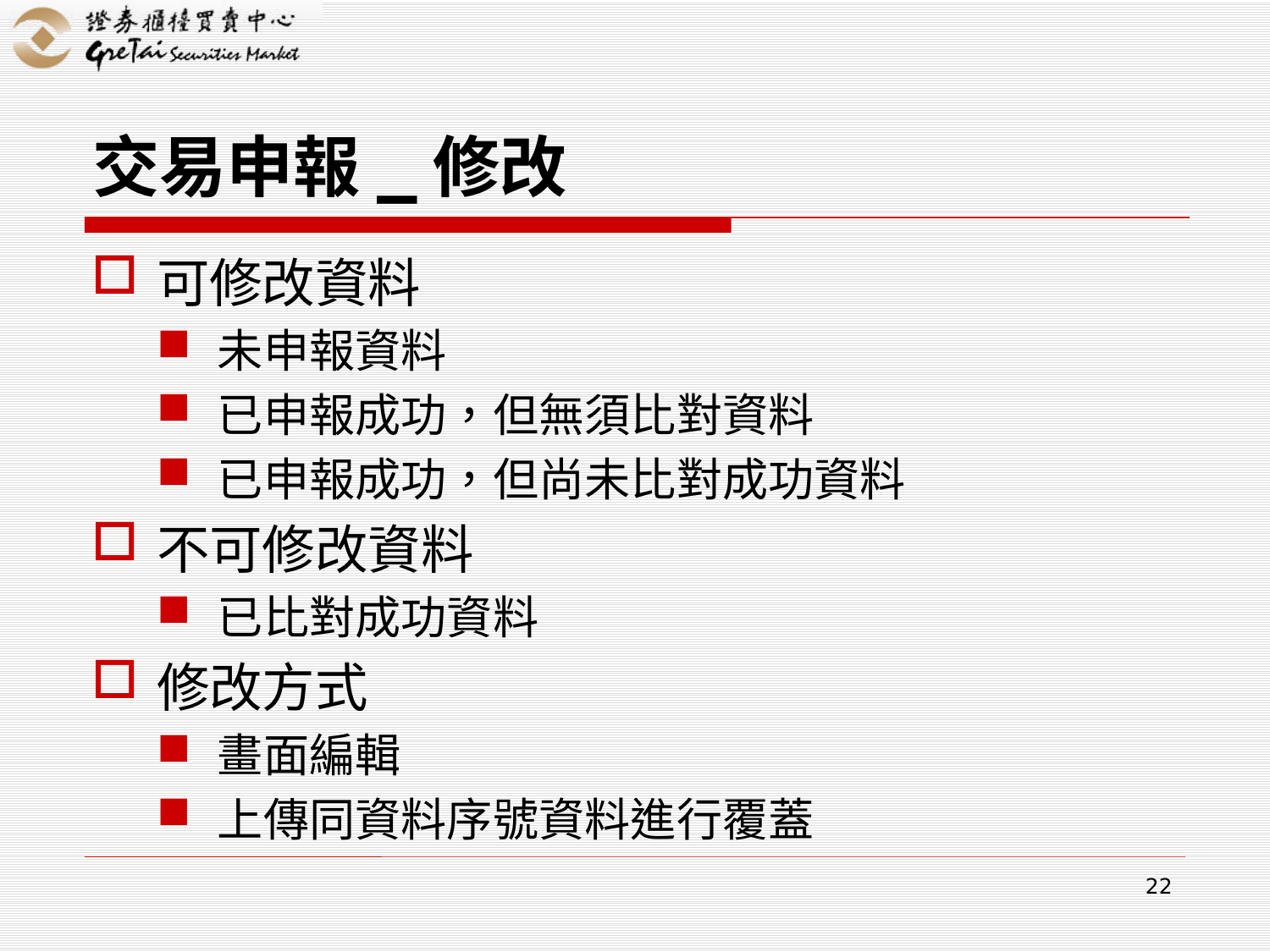

# 交易申報_修改
可修改資料
未申報資料
已申報成功，但無須比對資料
已申報成功，但尚未比對成功資料
不可修改資料
已比對成功資料
修改方式
畫面編輯
上傳同資料序號資料進行覆蓋
22